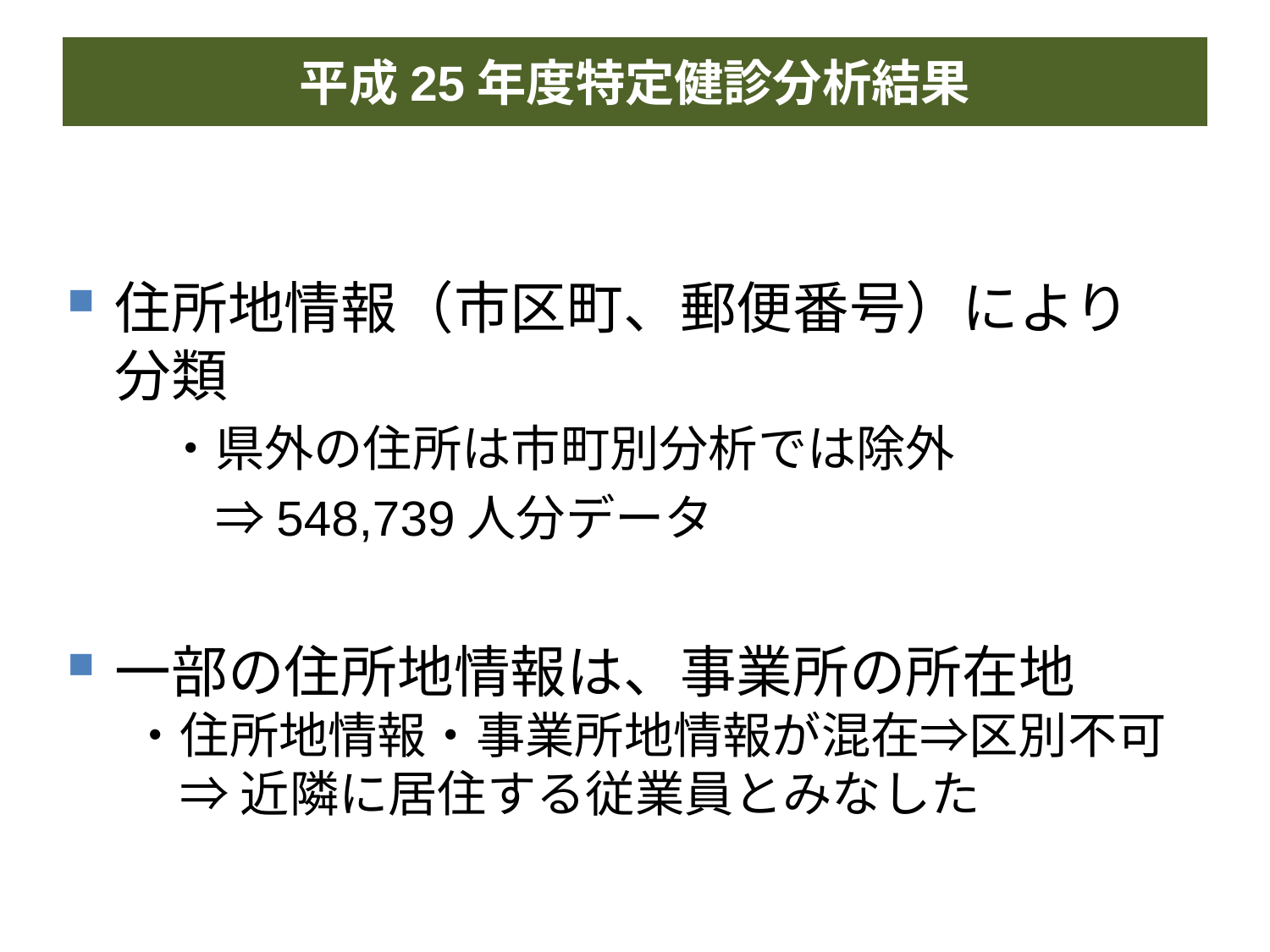

平成25年度特定健診分析結果
住所地情報（市区町、郵便番号）により分類
　　・県外の住所は市町別分析では除外
　　　⇒548,739人分データ

一部の住所地情報は、事業所の所在地
・住所地情報・事業所地情報が混在⇒区別不可
　⇒ 近隣に居住する従業員とみなした